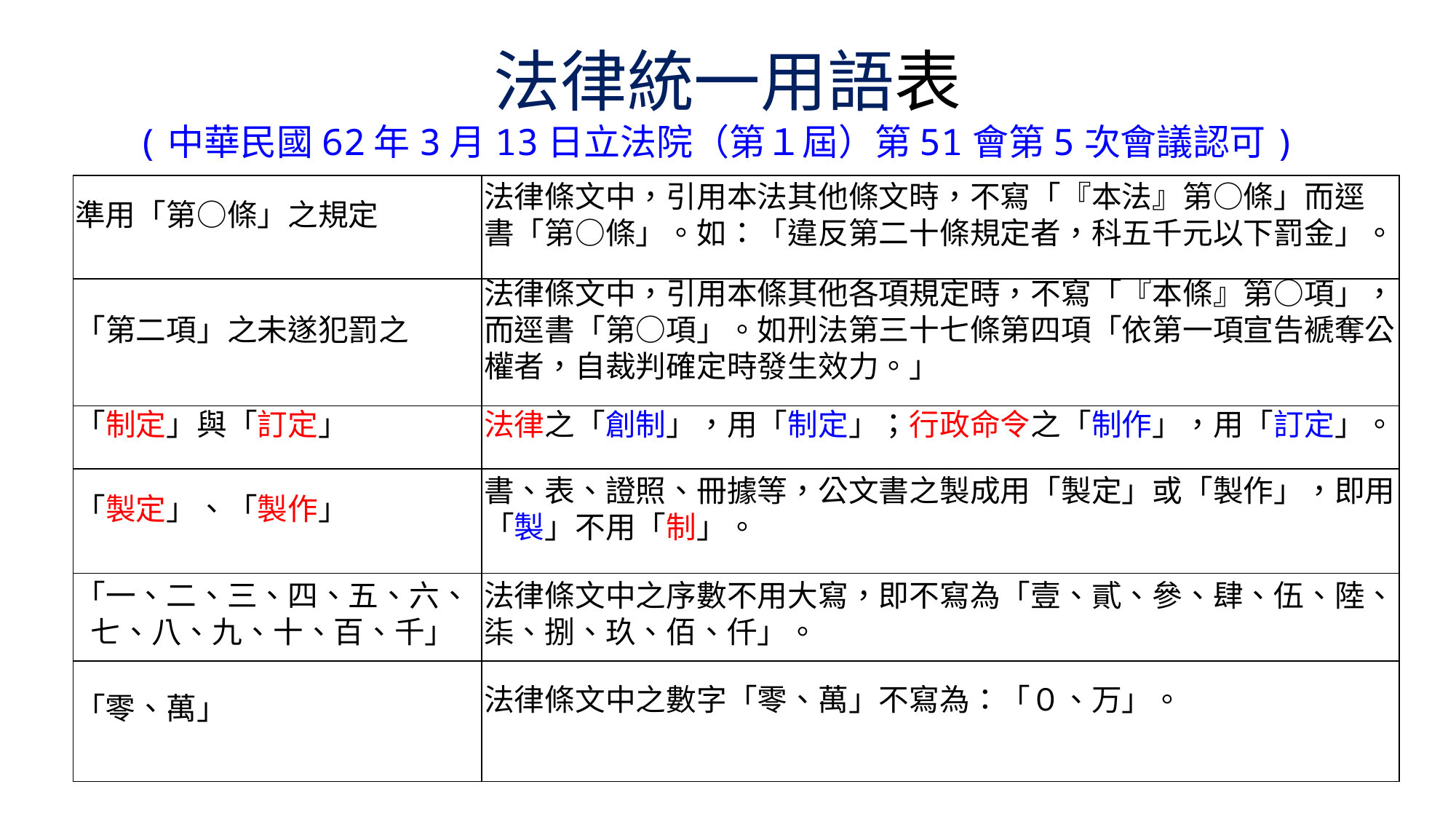

# 法律統一用語表 (中華民國62年3月13日立法院（第１屆）第51會第5次會議認可)
| 準用「第○條」之規定 | 法律條文中，引用本法其他條文時，不寫「『本法』第○條」而逕 書「第○條」。如：「違反第二十條規定者，科五千元以下罰金」。 |
| --- | --- |
| 「第二項」之未遂犯罰之 | 法律條文中，引用本條其他各項規定時，不寫「『本條』第○項」， 而逕書「第○項」。如刑法第三十七條第四項「依第一項宣告褫奪公 權者，自裁判確定時發生效力。」 |
| 「制定」與「訂定」 | 法律之「創制」，用「制定」；行政命令之「制作」，用「訂定」。 |

| 「製定」、「製作」 | 書、表、證照、冊據等，公文書之製成用「製定」或「製作」，即用 「製」不用「制」。 |
| --- | --- |
| 「一、二、三、四、五、六、 七、八、九、十、百、千」 | 法律條文中之序數不用大寫，即不寫為「壹、貳、參、肆、伍、陸、 柒、捌、玖、佰、仟」。 |
| 「零、萬」 | 法律條文中之數字「零、萬」不寫為：「０、万」。 |